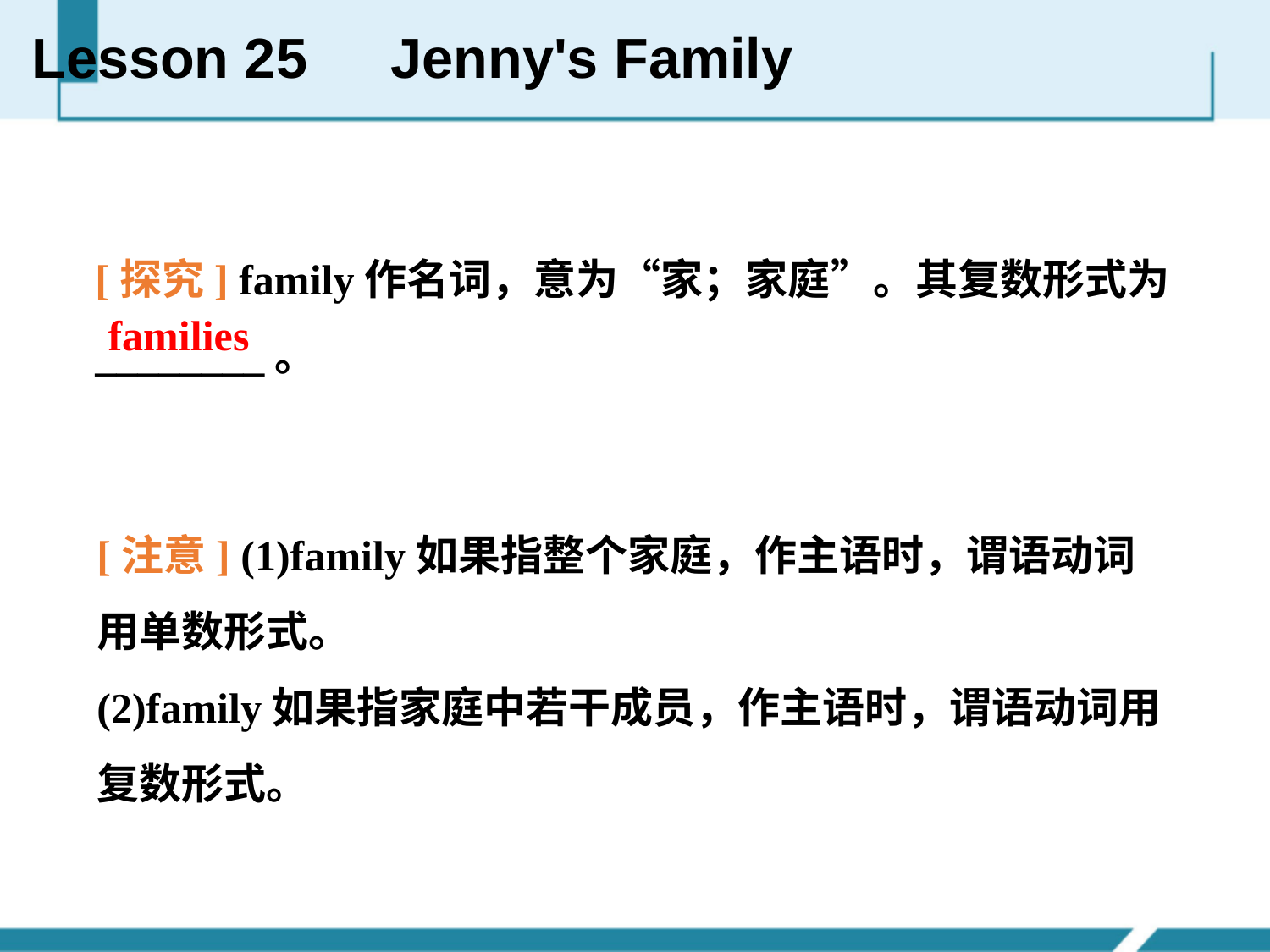

Lesson 25　Jenny's Family
[探究] family作名词，意为“家；家庭”。其复数形式为________。
 families
[注意] (1)family如果指整个家庭，作主语时，谓语动词用单数形式。
(2)family如果指家庭中若干成员，作主语时，谓语动词用复数形式。